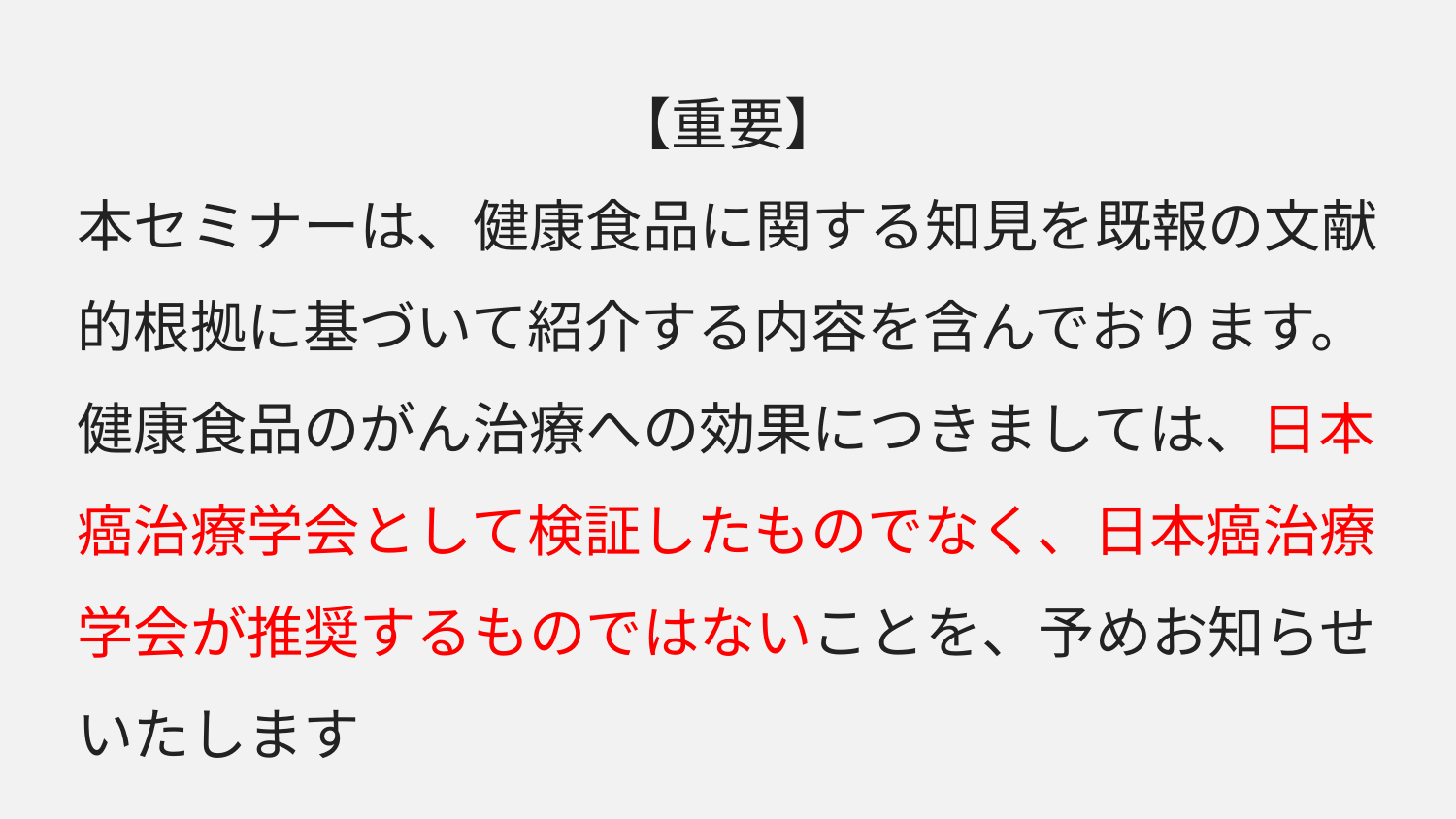

【重要】
本セミナーは、健康食品に関する知見を既報の文献的根拠に基づいて紹介する内容を含んでおります。健康食品のがん治療への効果につきましては、日本癌治療学会として検証したものでなく、日本癌治療学会が推奨するものではないことを、予めお知らせいたします